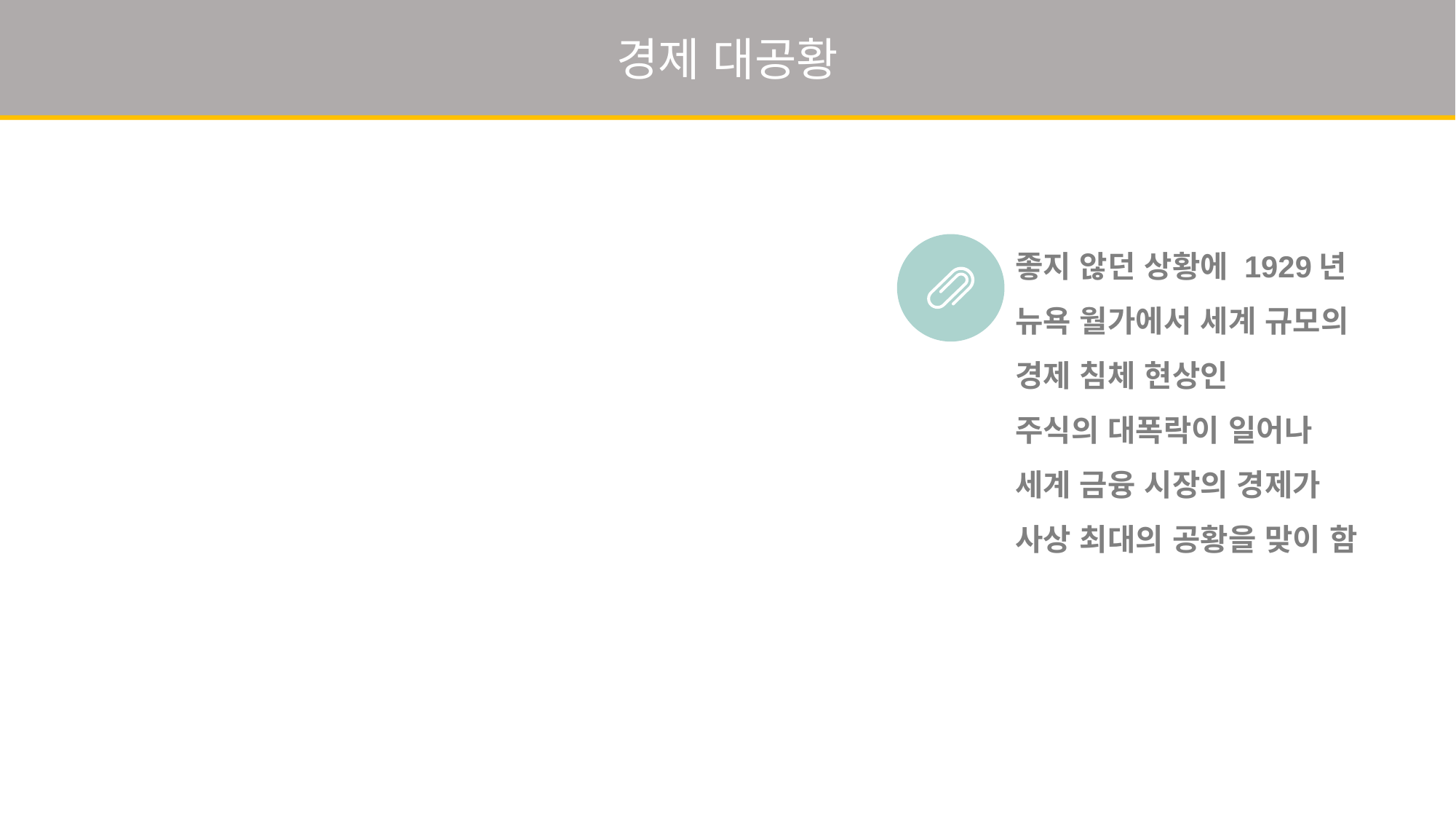

경제 대공황
좋지 않던 상황에 1929년
뉴욕 월가에서 세계 규모의
경제 침체 현상인
주식의 대폭락이 일어나
세계 금융 시장의 경제가
사상 최대의 공황을 맞이 함